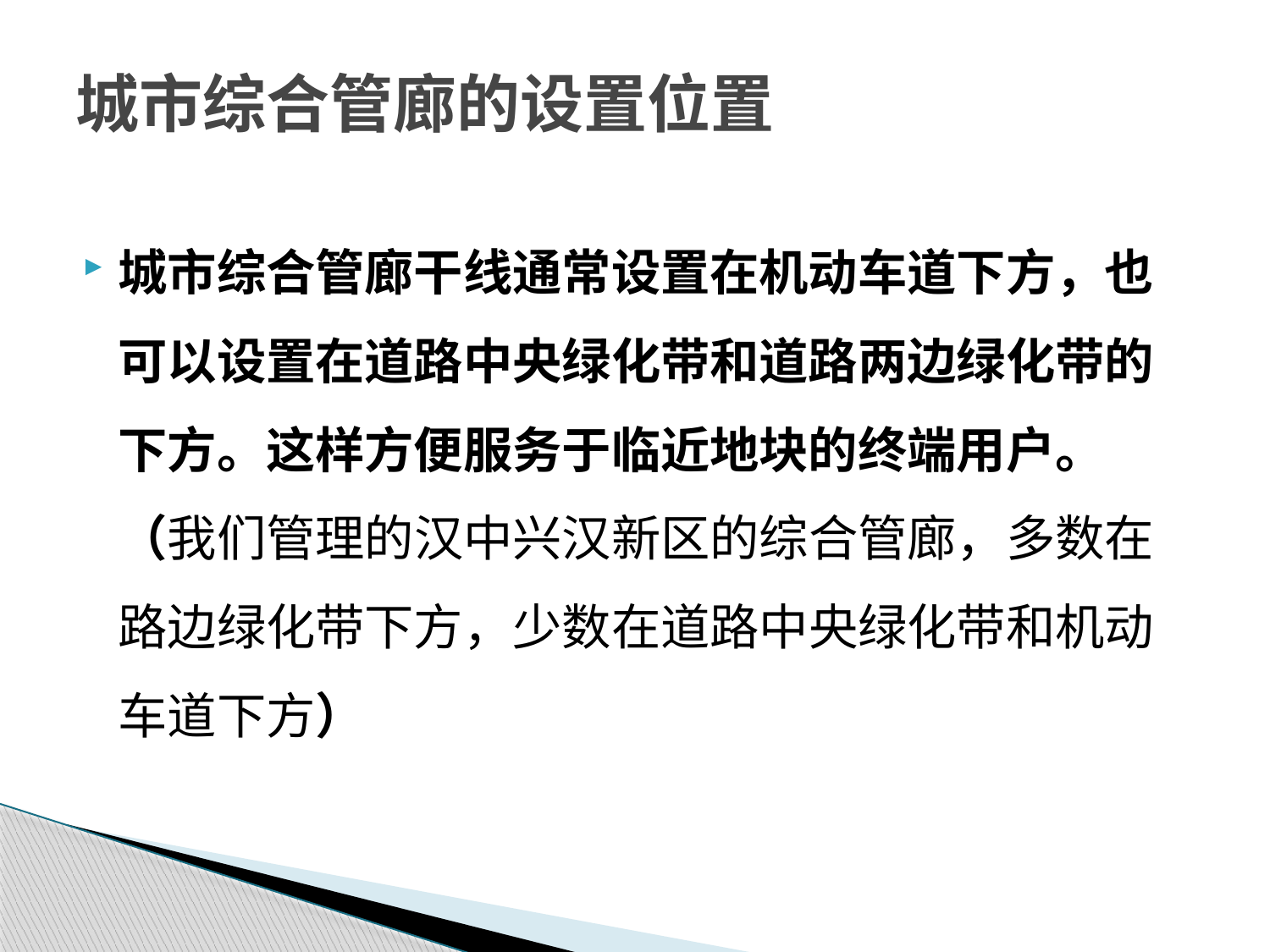

# 城市综合管廊的设置位置
城市综合管廊干线通常设置在机动车道下方，也可以设置在道路中央绿化带和道路两边绿化带的下方。这样方便服务于临近地块的终端用户。（我们管理的汉中兴汉新区的综合管廊，多数在路边绿化带下方，少数在道路中央绿化带和机动车道下方）